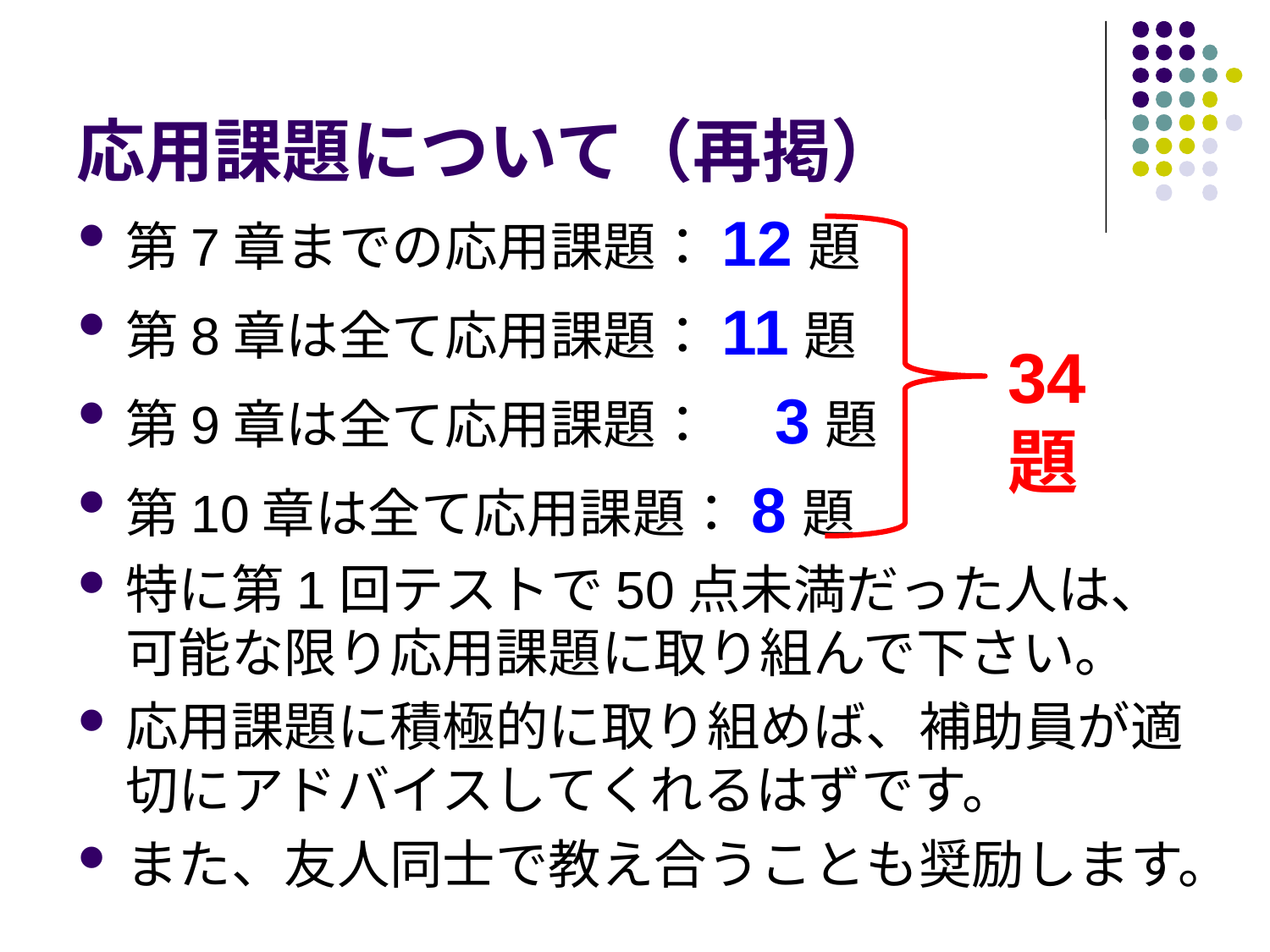

# 応用課題について（再掲）
第7章までの応用課題：12題
第8章は全て応用課題：11題
第9章は全て応用課題：　3題
第10章は全て応用課題：8題
特に第1回テストで50点未満だった人は、可能な限り応用課題に取り組んで下さい。
応用課題に積極的に取り組めば、補助員が適切にアドバイスしてくれるはずです。
また、友人同士で教え合うことも奨励します。

34題